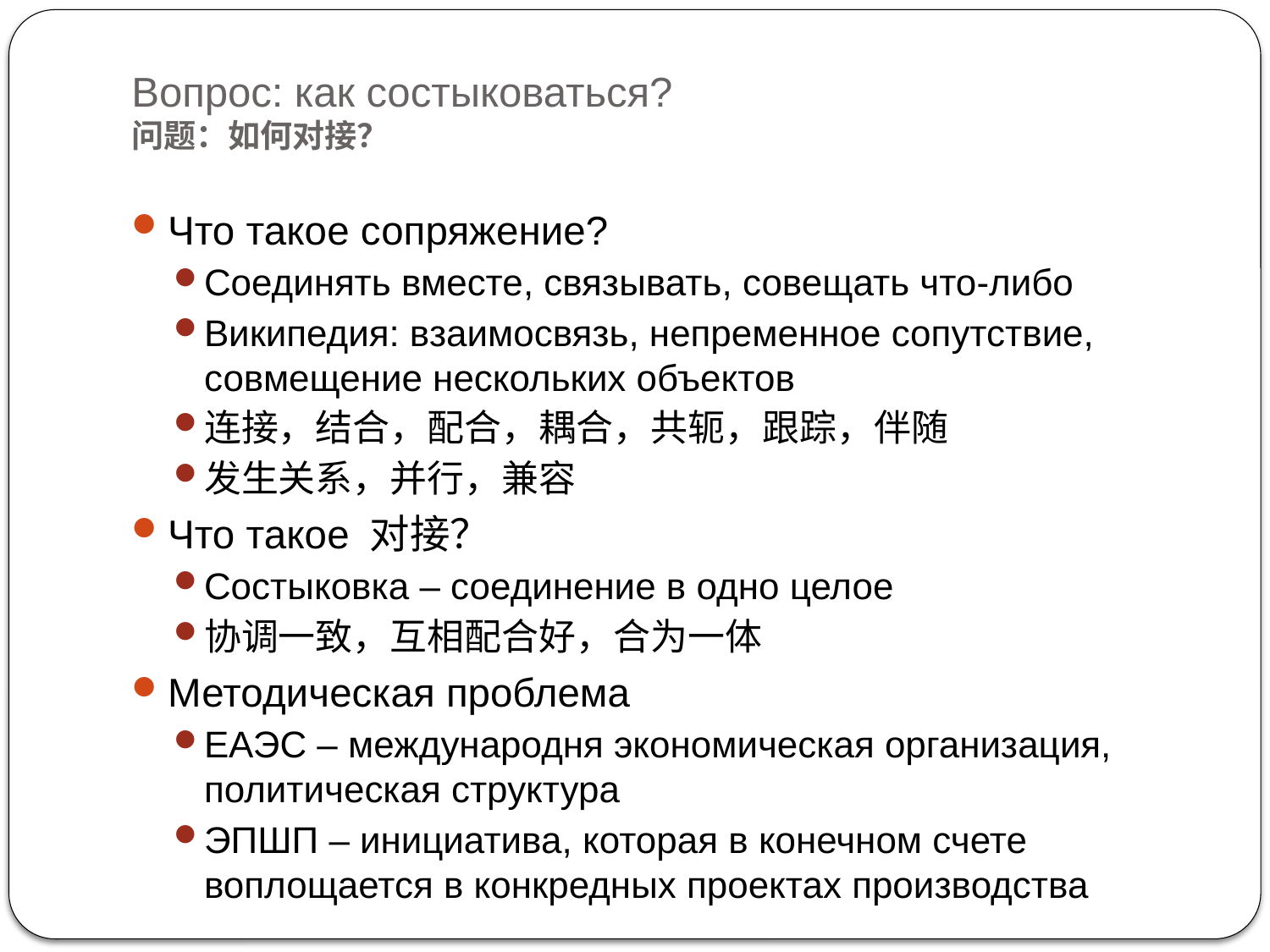

# Вопрос: как состыковаться? 问题：如何对接？
Что такое сопряжение?
Соединять вместе, связывать, совещать что-либо
Википедия: взаимосвязь, непременное сопутствие, совмещение нескольких объектов
连接，结合，配合，耦合，共轭，跟踪，伴随
发生关系，并行，兼容
Что такое 对接？
Состыковка – соединение в одно целое
协调一致，互相配合好，合为一体
Методическая проблема
ЕАЭС – международня экономическая организация, политическая структура
ЭПШП – инициатива, которая в конечном счете воплощается в конкредных проектах производства